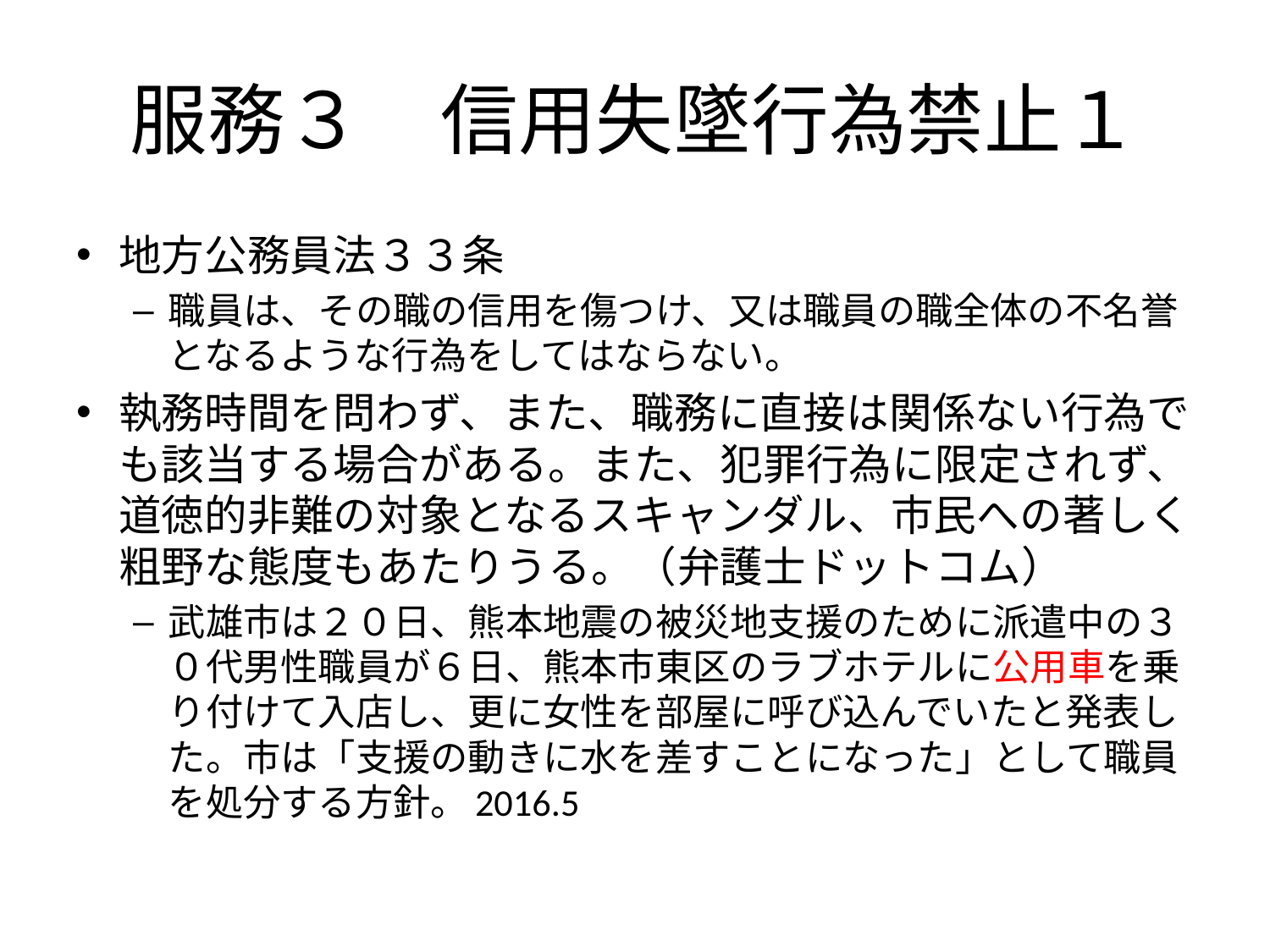

# 服務３　信用失墜行為禁止１
地方公務員法３３条
職員は、その職の信用を傷つけ、又は職員の職全体の不名誉となるような行為をしてはならない。
執務時間を問わず、また、職務に直接は関係ない行為でも該当する場合がある。また、犯罪行為に限定されず、道徳的非難の対象となるスキャンダル、市民への著しく粗野な態度もあたりうる。（弁護士ドットコム）
武雄市は２０日、熊本地震の被災地支援のために派遣中の３０代男性職員が６日、熊本市東区のラブホテルに公用車を乗り付けて入店し、更に女性を部屋に呼び込んでいたと発表した。市は「支援の動きに水を差すことになった」として職員を処分する方針。2016.5